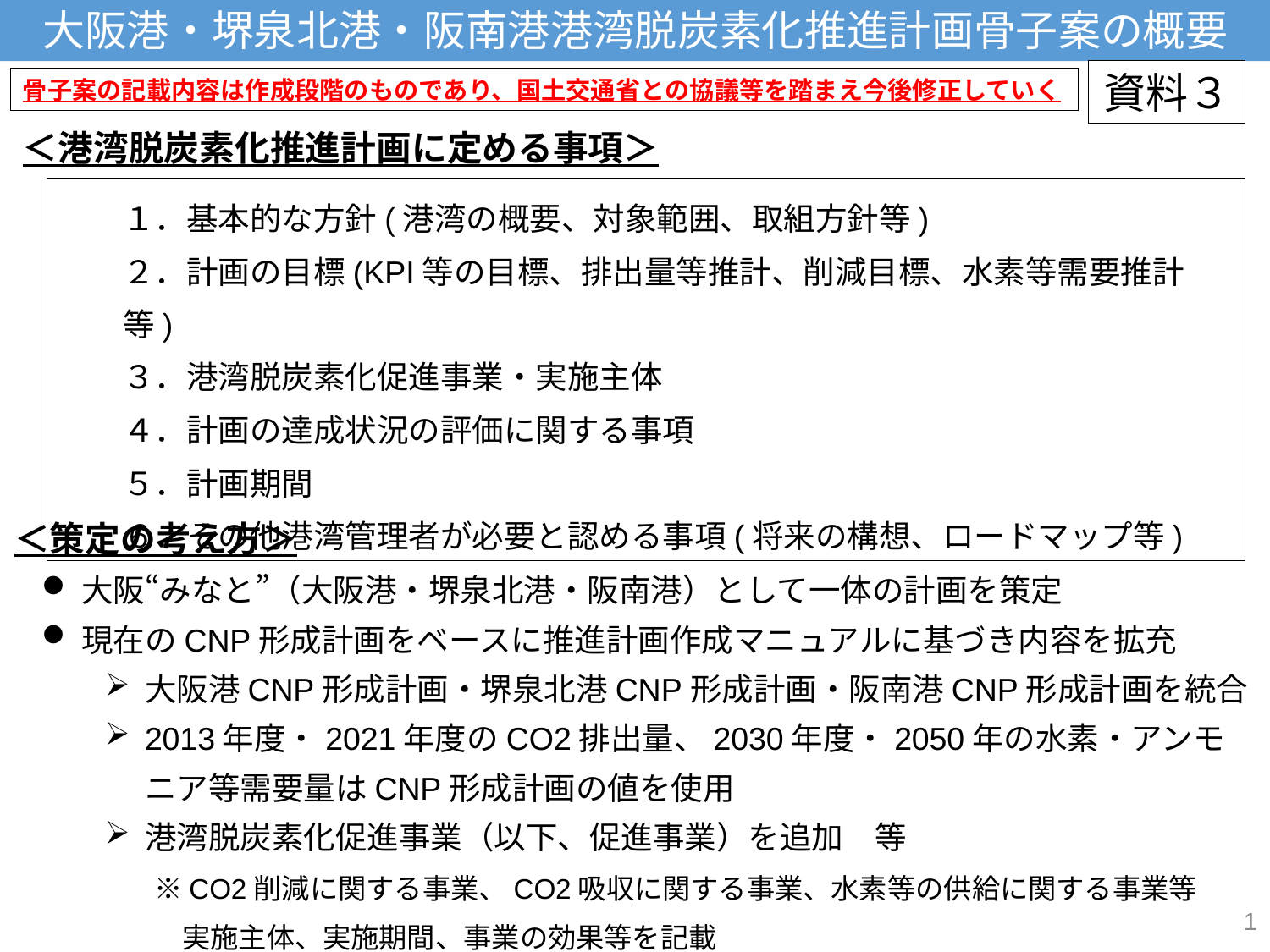

大阪港・堺泉北港・阪南港港湾脱炭素化推進計画骨子案の概要
資料３
骨子案の記載内容は作成段階のものであり、国土交通省との協議等を踏まえ今後修正していく
＜港湾脱炭素化推進計画に定める事項＞
１．基本的な方針(港湾の概要、対象範囲、取組方針等)
２．計画の目標(KPI等の目標、排出量等推計、削減目標、水素等需要推計等)
３．港湾脱炭素化促進事業・実施主体
４．計画の達成状況の評価に関する事項
５．計画期間
６．その他港湾管理者が必要と認める事項(将来の構想、ロードマップ等)
＜策定の考え方＞
大阪“みなと”（大阪港・堺泉北港・阪南港）として一体の計画を策定
現在のCNP形成計画をベースに推進計画作成マニュアルに基づき内容を拡充
大阪港CNP形成計画・堺泉北港CNP形成計画・阪南港CNP形成計画を統合
2013年度・2021年度のCO2排出量、2030年度・2050年の水素・アンモニア等需要量はCNP形成計画の値を使用
港湾脱炭素化促進事業（以下、促進事業）を追加　等
　　　　※CO2削減に関する事業、CO2吸収に関する事業、水素等の供給に関する事業等
　　　　　実施主体、実施期間、事業の効果等を記載
1